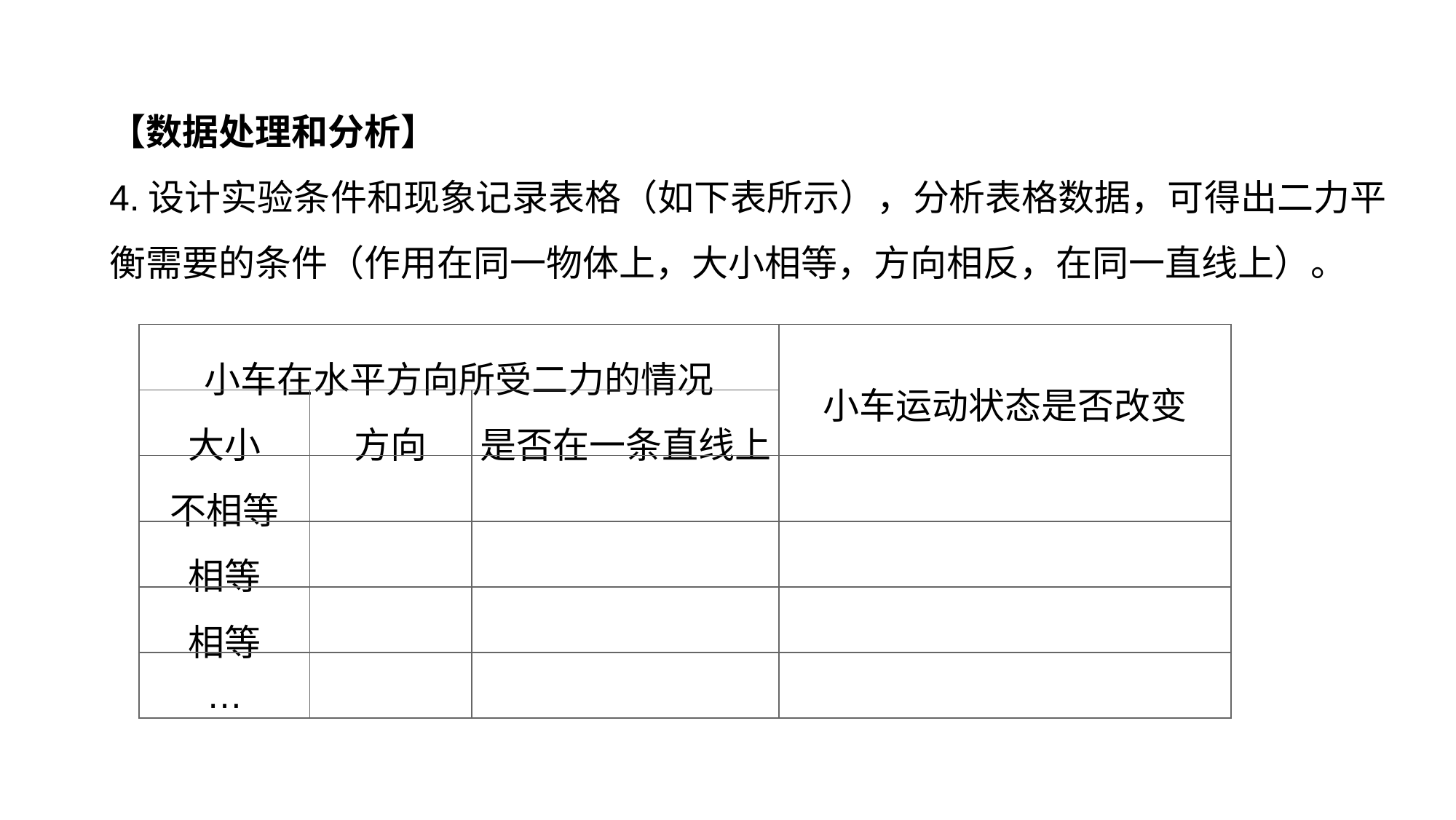

【数据处理和分析】
4.设计实验条件和现象记录表格（如下表所示），分析表格数据，可得出二力平衡需要的条件（作用在同一物体上，大小相等，方向相反，在同一直线上）。
实验突破 素养提升
| 小车在水平方向所受二力的情况 |  |  | 小车运动状态是否改变 |
| --- | --- | --- | --- |
| 大小 | 方向 | 是否在一条直线上 |  |
| 不相等 |  |  |  |
| 相等 |  |  |  |
| 相等 |  |  |  |
| … |  |  |  |